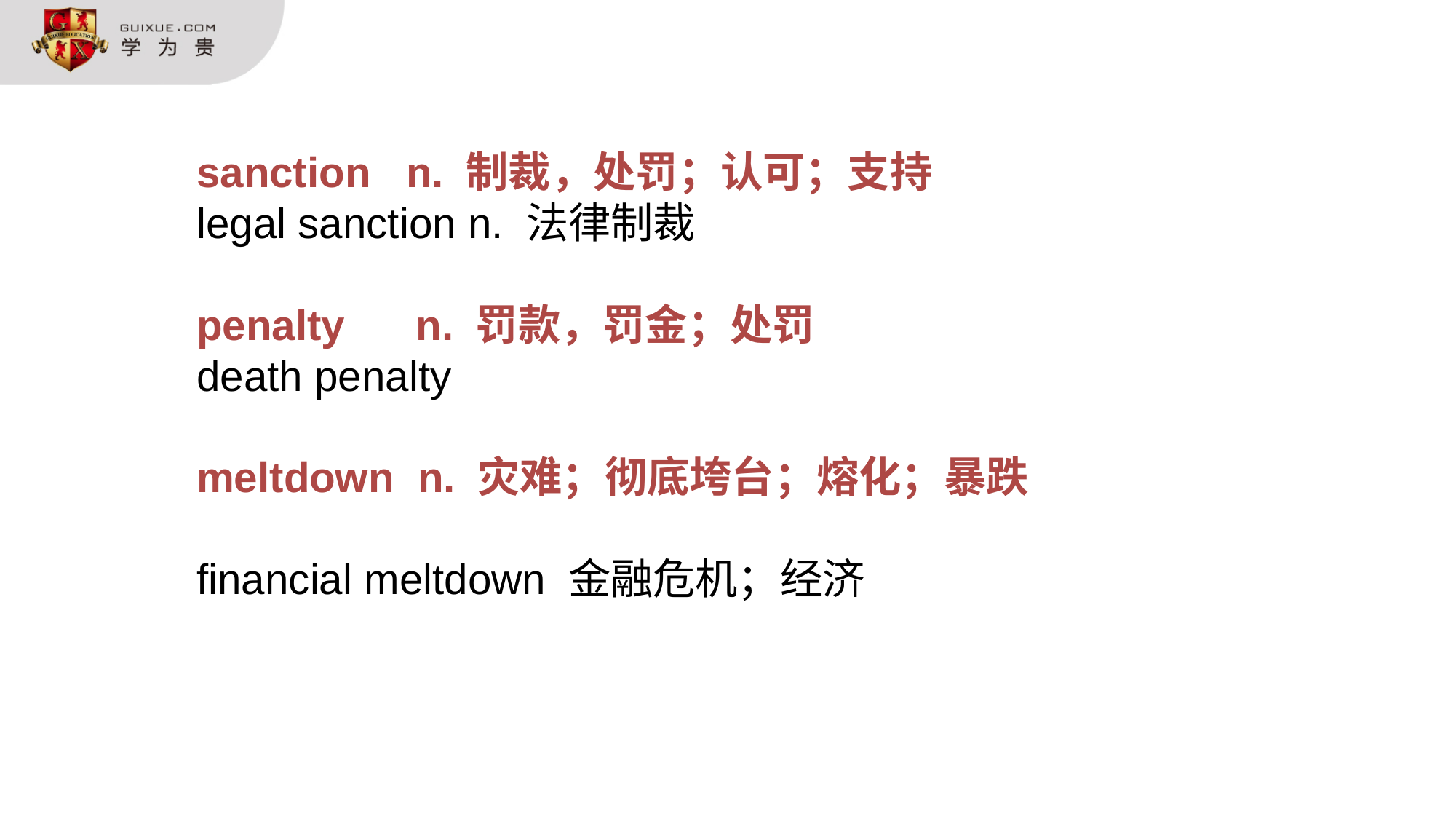

sanction   n. 制裁，处罚；认可；支持
legal sanction n. 法律制裁

penalty      n. 罚款，罚金；处罚
death penalty

meltdown  n. 灾难；彻底垮台；熔化；暴跌

financial meltdown 金融危机；经济下滑